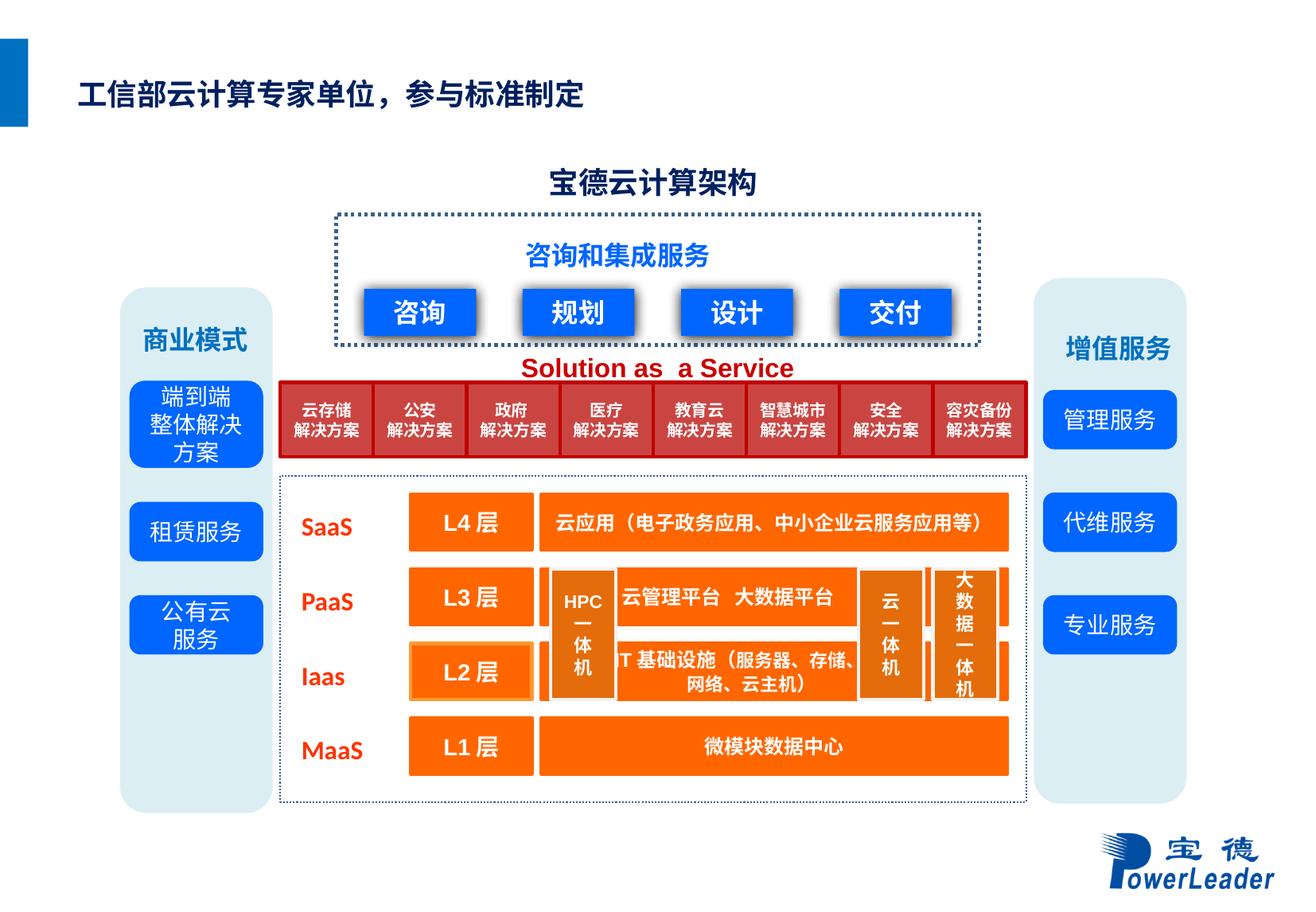

工信部云计算专家单位，参与标准制定
宝德云计算架构

咨询和集成服务

咨询
规划
设计
交付
商业模式
增值服务
Solution as  a Service
端到端
整体解决
方案
云存储
解决方案
公安
解决方案
政府
解决方案
医疗
解决方案
教育云
解决方案
智慧城市解决方案
安全
解决方案
容灾备份解决方案
管理服务

L4层
云应用（电子政务应用、中小企业云服务应用等）
代维服务
租赁服务
SaaS
L3层
              云管理平台   大数据平台
HPC
一
体
机
云
一
体
机
大
数
据
一
体
机
PaaS
公有云
服务
专业服务
L2层
           IT基础设施（服务器、存储、
                               网络、云主机）
Iaas
L1层
微模块数据中心
MaaS